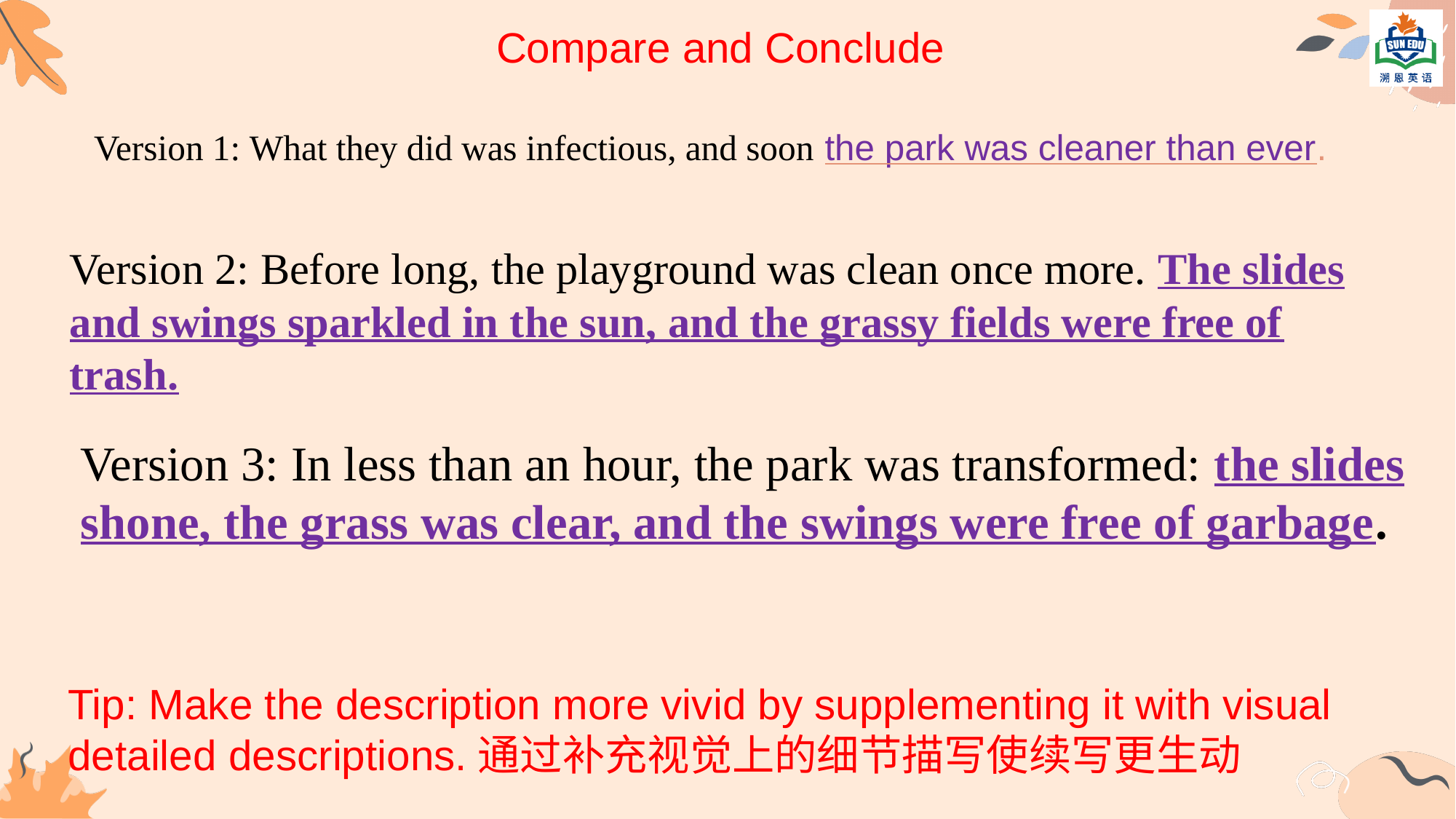

Compare and Conclude
# Version 1: What they did was infectious, and soon the park was cleaner than ever.
Version 2: Before long, the playground was clean once more. The slides and swings sparkled in the sun, and the grassy fields were free of trash.
Version 3: In less than an hour, the park was transformed: the slides shone, the grass was clear, and the swings were free of garbage.
Tip: Make the description more vivid by supplementing it with visual detailed descriptions.通过补充视觉上的细节描写使续写更生动